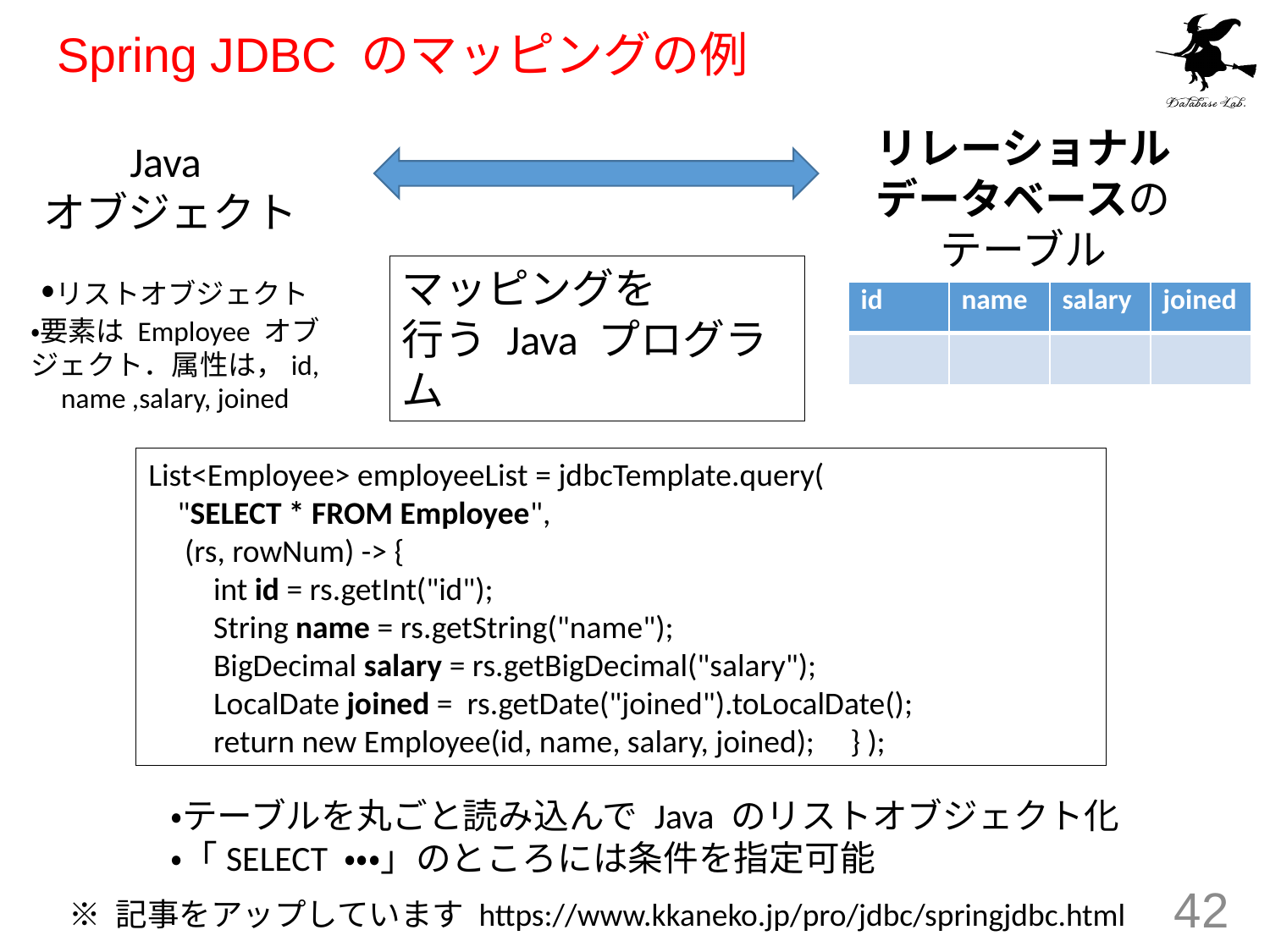

# Spring JDBC のマッピングの例
リレーショナルデータベースのテーブル
Java
オブジェクト

・リストオブジェクト
・要素は Employee オブジェクト．属性は，id, name ,salary, joined
マッピングを
行う Java プログラム
| id | name | salary | joined |
| --- | --- | --- | --- |
|  |  |  |  |
List<Employee> employeeList = jdbcTemplate.query(
    "SELECT * FROM Employee",
     (rs, rowNum) -> {
         int id = rs.getInt("id");
         String name = rs.getString("name");
         BigDecimal salary = rs.getBigDecimal("salary");
         LocalDate joined =  rs.getDate("joined").toLocalDate();
         return new Employee(id, name, salary, joined);     } );
・テーブルを丸ごと読み込んで Java のリストオブジェクト化
・「SELECT ・・・」のところには条件を指定可能
42
※ 記事をアップしています https://www.kkaneko.jp/pro/jdbc/springjdbc.html